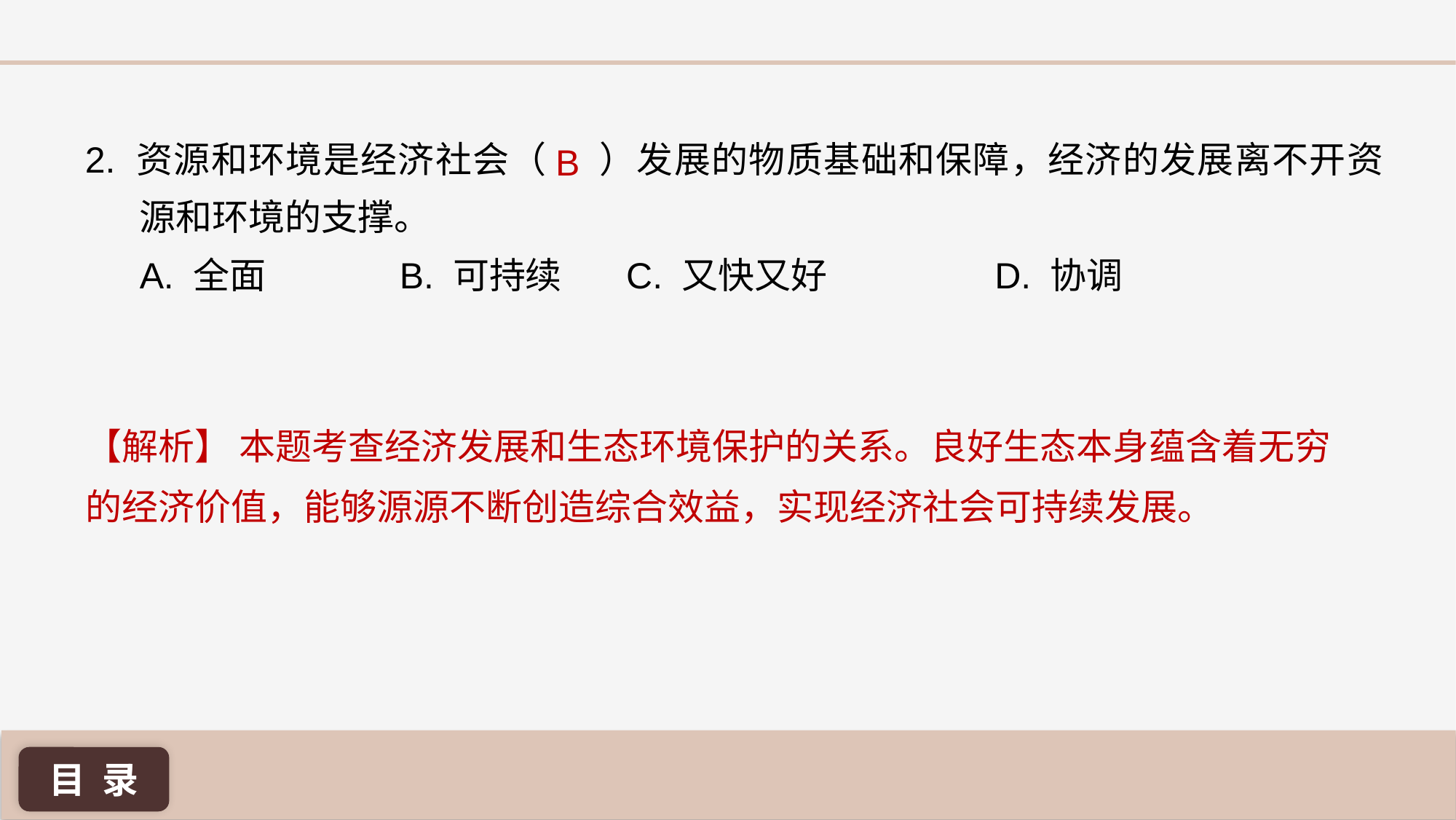

2. 资源和环境是经济社会（	 ）发展的物质基础和保障，经济的发展离不开资源和环境的支撑。
A. 全面     	    B. 可持续 	     C. 又快又好	          D. 协调
B
【解析】 本题考查经济发展和生态环境保护的关系。良好生态本身蕴含着无穷的经济价值，能够源源不断创造综合效益，实现经济社会可持续发展。